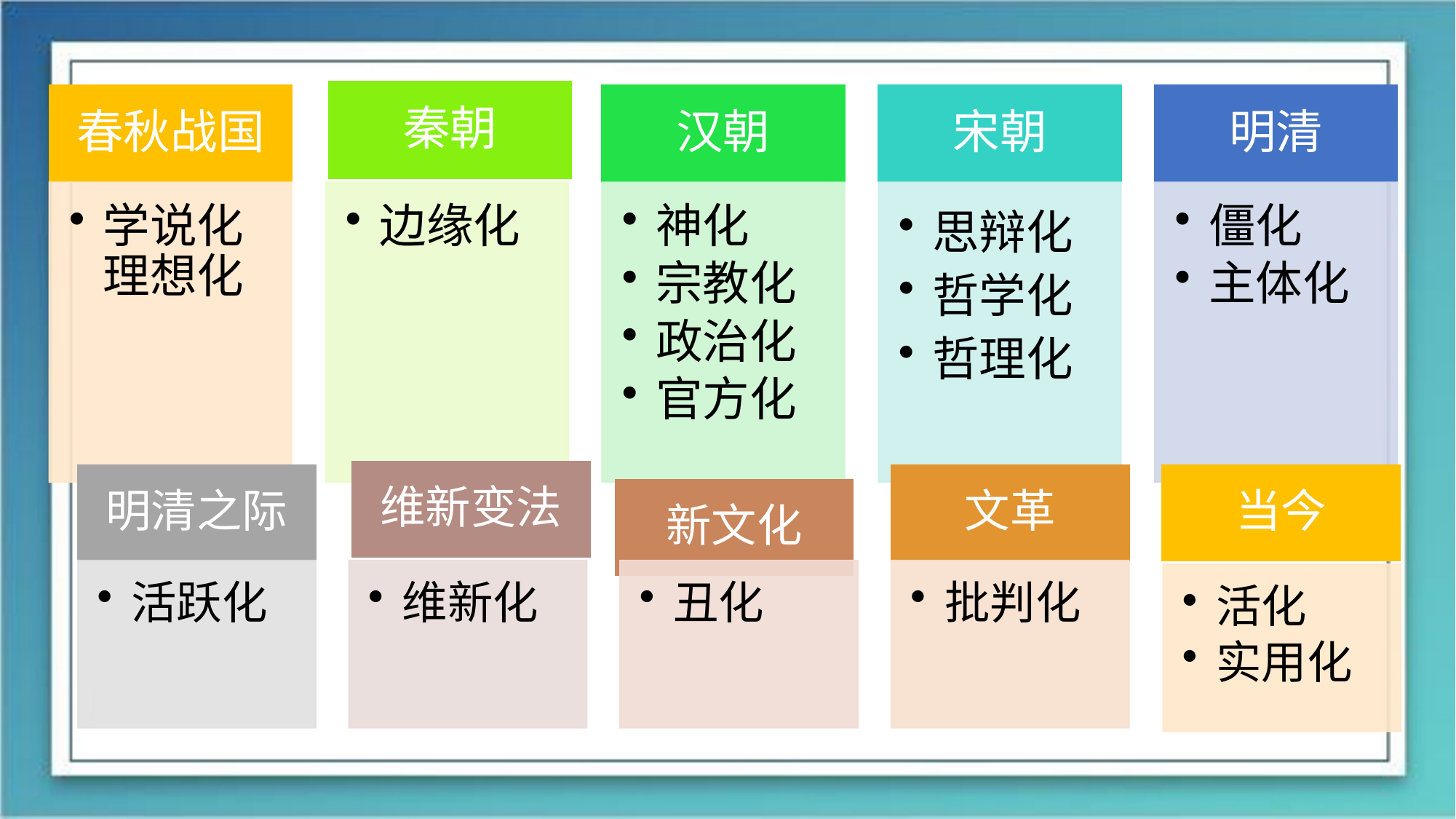

春秋战国
学说化理想化
秦朝
边缘化
汉朝
神化
宗教化
政治化
官方化
宋朝
思辩化
哲学化
哲理化
明清
僵化
主体化
明清之际
活跃化
维新变法
维新化
新文化
丑化
文革
批判化
当今
活化
实用化